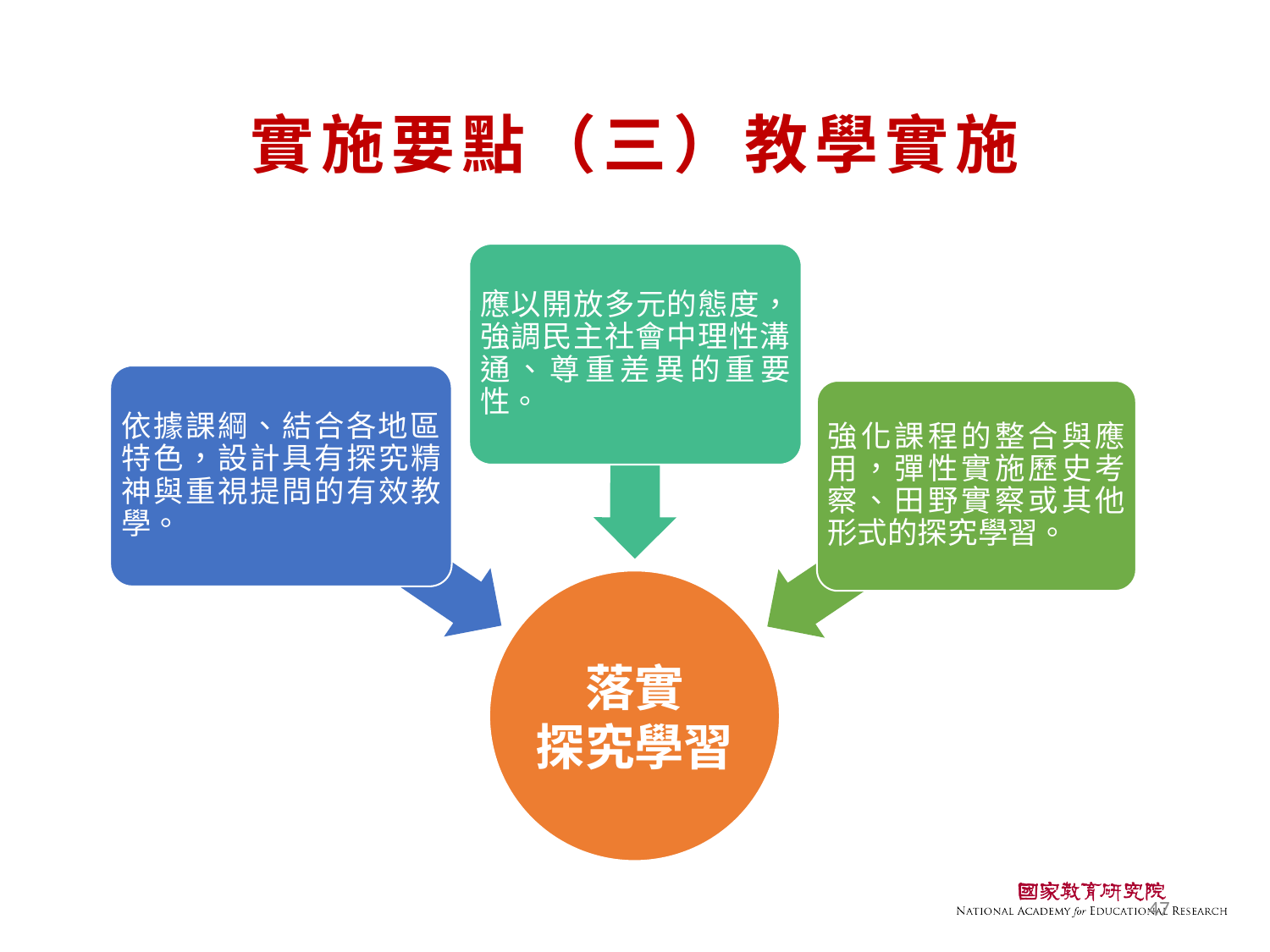

# 實施要點（三）教學實施
落實
探究學習
依據課綱、結合各地區特色，設計具有探究精神與重視提問的有效教學。
應以開放多元的態度，強調民主社會中理性溝通、尊重差異的重要性。
強化課程的整合與應用，彈性實施歷史考察、田野實察或其他形式的探究學習。
47